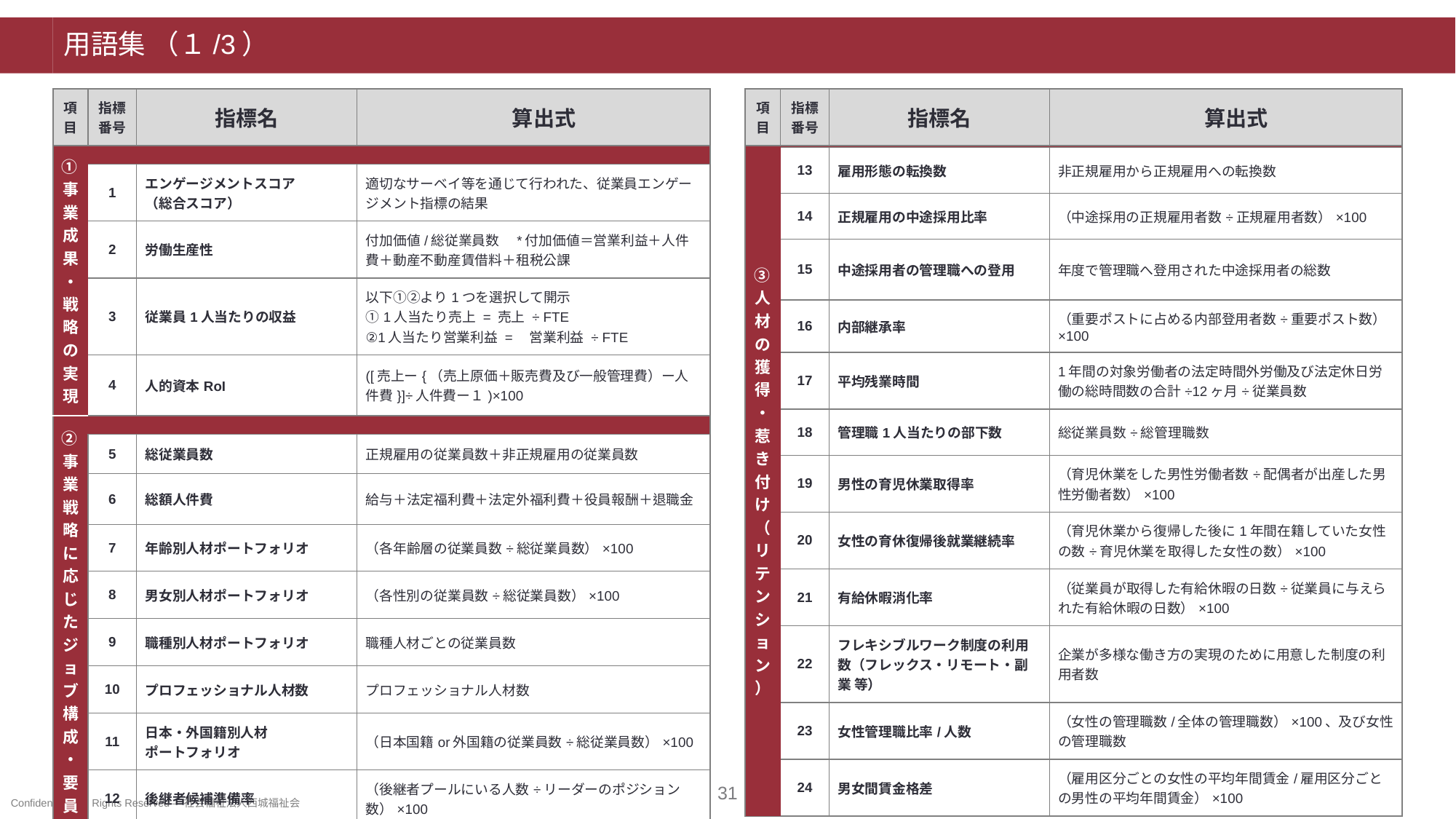

# 用語集 （１/3）
| 項目 | 指標 番号 | 指標名 | 算出式 |
| --- | --- | --- | --- |
| ①事業成果・戦略の実現 |  |  |  |
|  | 1 | エンゲージメントスコア （総合スコア） | 適切なサーベイ等を通じて行われた、従業員エンゲージメント指標の結果 |
|  | 2 | 労働生産性 | 付加価値/総従業員数　\*付加価値＝営業利益＋人件費＋動産不動産賃借料＋租税公課 |
|  | 3 | 従業員1人当たりの収益 | 以下①②より1つを選択して開示 ①1人当たり売上 = 売上 ÷ FTE ②1人当たり営業利益 =　営業利益 ÷ FTE |
|  | 4 | 人的資本RoI | ([売上ー{（売上原価＋販売費及び一般管理費）ー人件費}]÷人件費ー１)×100 |
| ②事業戦略に応じたジョブ構成・要員 |  |  |  |
|  | 5 | 総従業員数 | 正規雇用の従業員数＋非正規雇用の従業員数 |
|  | 6 | 総額人件費 | 給与＋法定福利費＋法定外福利費＋役員報酬＋退職金 |
|  | 7 | 年齢別人材ポートフォリオ | （各年齢層の従業員数÷総従業員数）×100 |
|  | 8 | 男女別人材ポートフォリオ | （各性別の従業員数÷総従業員数）×100 |
|  | 9 | 職種別人材ポートフォリオ | 職種人材ごとの従業員数 |
|  | 10 | プロフェッショナル人材数 | プロフェッショナル人材数 |
|  | 11 | 日本・外国籍別人材 ポートフォリオ | （日本国籍or外国籍の従業員数÷総従業員数）×100 |
|  | 12 | 後継者候補準備率 | （後継者プールにいる人数÷リーダーのポジション数）×100 |
| 項目 | 指標番号 | 指標名 | 算出式 |
| --- | --- | --- | --- |
| ③人材の獲得・惹き付け（リテンション） |  |  |  |
|  | 13 | 雇用形態の転換数 | 非正規雇用から正規雇用への転換数 |
|  | 14 | 正規雇用の中途採用比率 | （中途採用の正規雇用者数÷正規雇用者数）×100 |
|  | 15 | 中途採用者の管理職への登用 | 年度で管理職へ登用された中途採用者の総数 |
|  | 16 | 内部継承率 | （重要ポストに占める内部登用者数÷重要ポスト数）×100 |
|  | 17 | 平均残業時間 | 1年間の対象労働者の法定時間外労働及び法定休日労働の総時間数の合計÷12ヶ月÷従業員数 |
|  | 18 | 管理職1人当たりの部下数 | 総従業員数÷総管理職数 |
|  | 19 | 男性の育児休業取得率 | （育児休業をした男性労働者数÷配偶者が出産した男性労働者数）×100 |
|  | 20 | 女性の育休復帰後就業継続率 | （育児休業から復帰した後に1年間在籍していた女性の数÷育児休業を取得した女性の数）×100 |
|  | 21 | 有給休暇消化率 | （従業員が取得した有給休暇の日数÷従業員に与えられた有給休暇の日数）×100 |
|  | 22 | フレキシブルワーク制度の利用数（フレックス・リモート・副業 等） | 企業が多様な働き方の実現のために用意した制度の利用者数 |
|  | 23 | 女性管理職比率/人数 | （女性の管理職数/全体の管理職数）×100、及び女性の管理職数 |
|  | 24 | 男女間賃金格差 | （雇用区分ごとの女性の平均年間賃金/雇用区分ごとの男性の平均年間賃金）×100 |
31